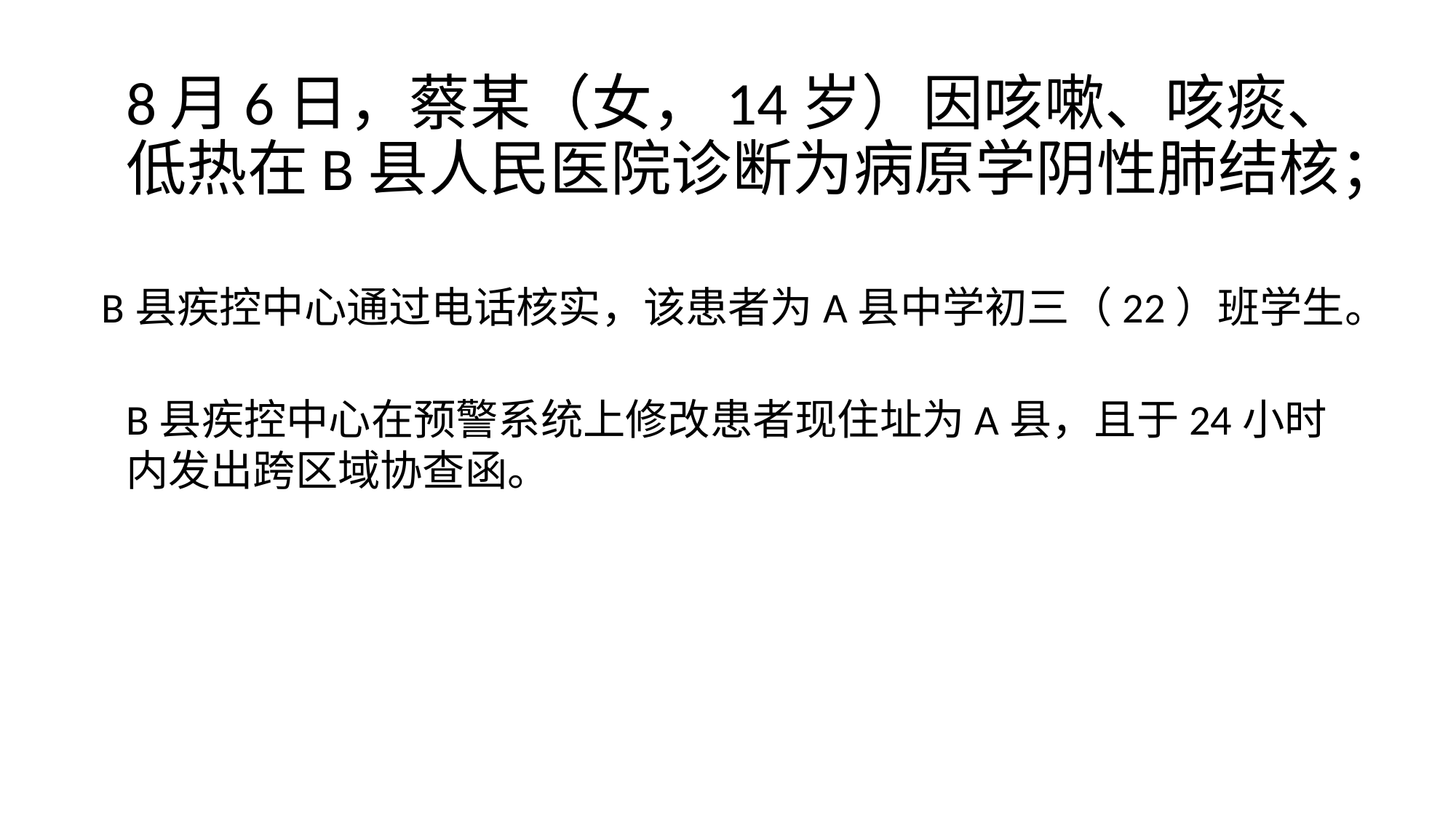

8月6日，蔡某（女，14岁）因咳嗽、咳痰、低热在B县人民医院诊断为病原学阴性肺结核；
B县疾控中心通过电话核实，该患者为A县中学初三（22）班学生。
B县疾控中心在预警系统上修改患者现住址为A县，且于24小时内发出跨区域协查函。